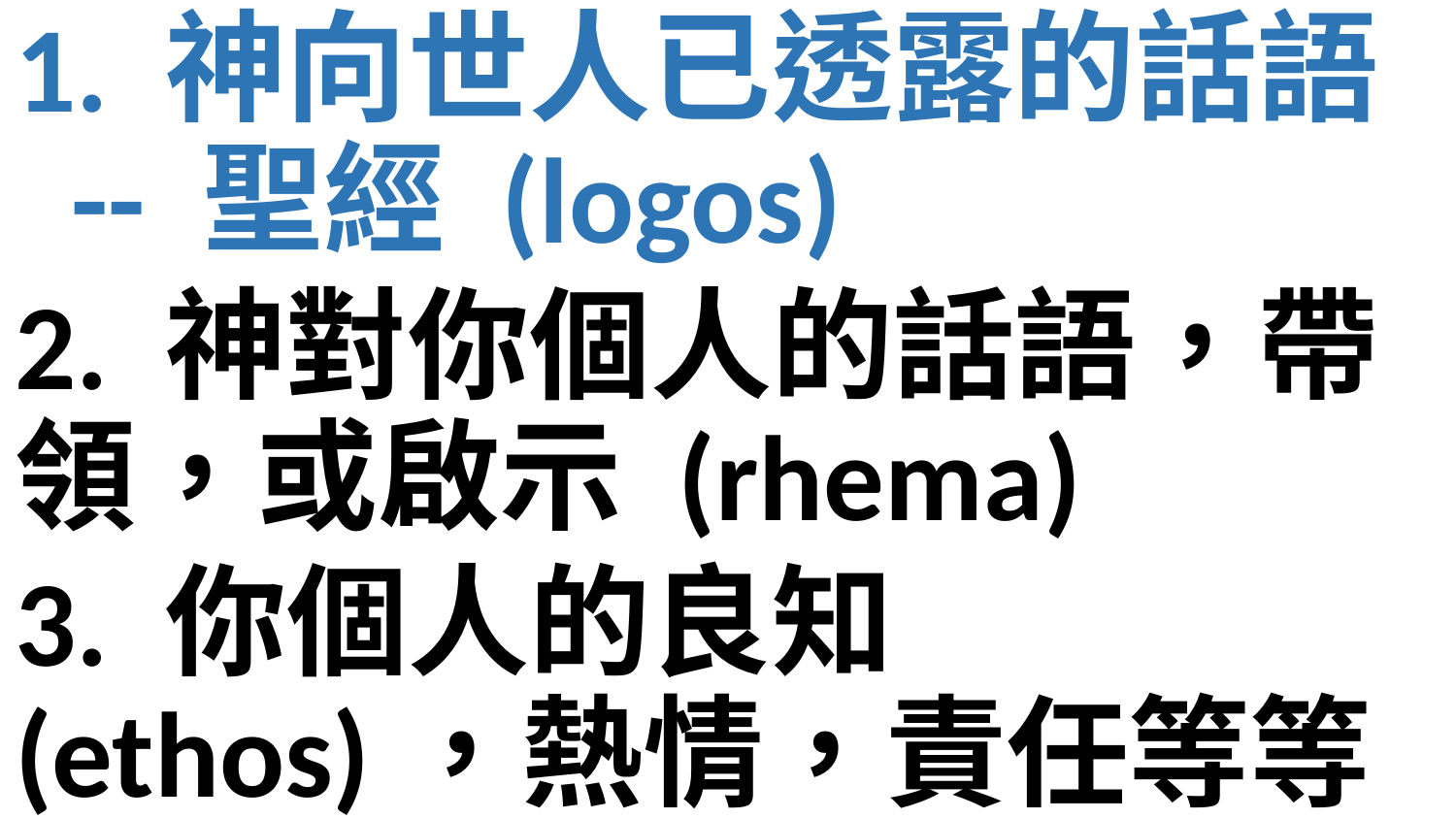

1. 神向世人已透露的話語 -- 聖經 (logos)
2. 神對你個人的話語，帶領，或啟示 (rhema)
3. 你個人的良知 (ethos)，熱情，責任等等